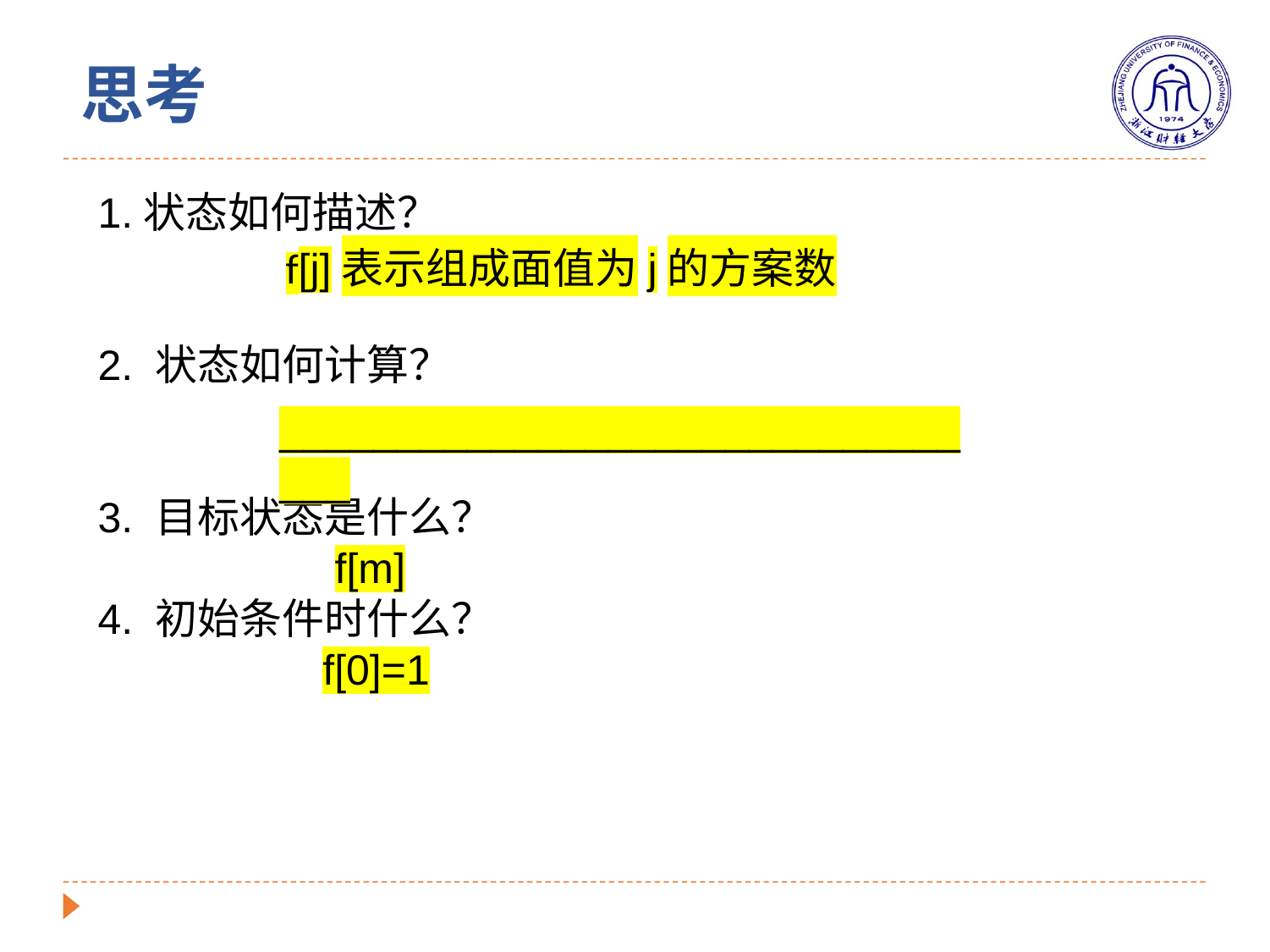

思考
1.状态如何描述？

2. 状态如何计算？

3. 目标状态是什么？
                    f[m]
4. 初始条件时什么？
                   f[0]=1

f[j]表示组成面值为j的方案数
________________________________